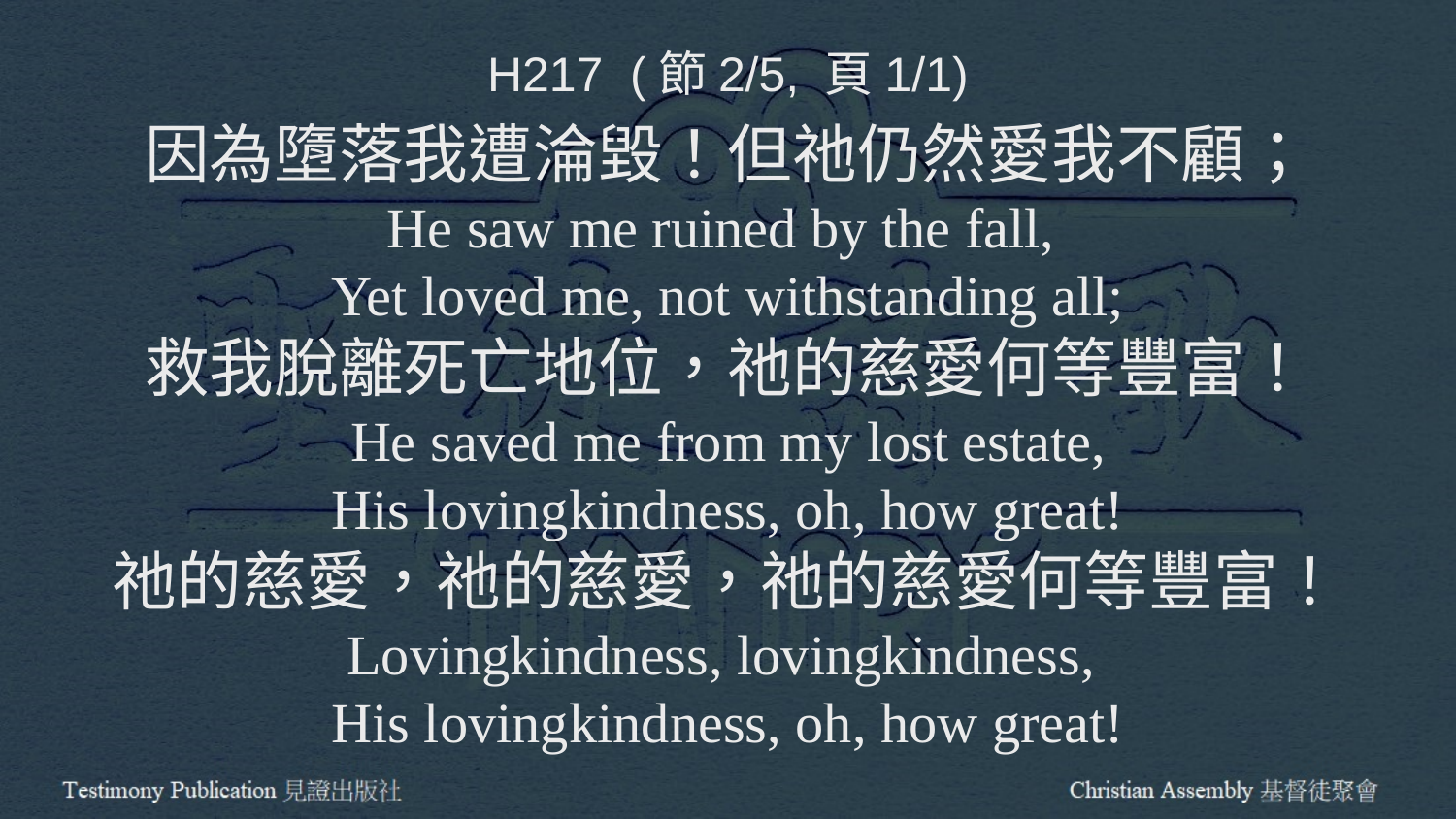

H217  (節2/5, 頁1/1)
因為墮落我遭淪毀！但祂仍然愛我不顧；
He saw me ruined by the fall,
Yet loved me, not withstanding all;
救我脫離死亡地位，祂的慈愛何等豐富！
He saved me from my lost estate,
His lovingkindness, oh, how great!
祂的慈愛，祂的慈愛，祂的慈愛何等豐富！
Lovingkindness, lovingkindness,
His lovingkindness, oh, how great!